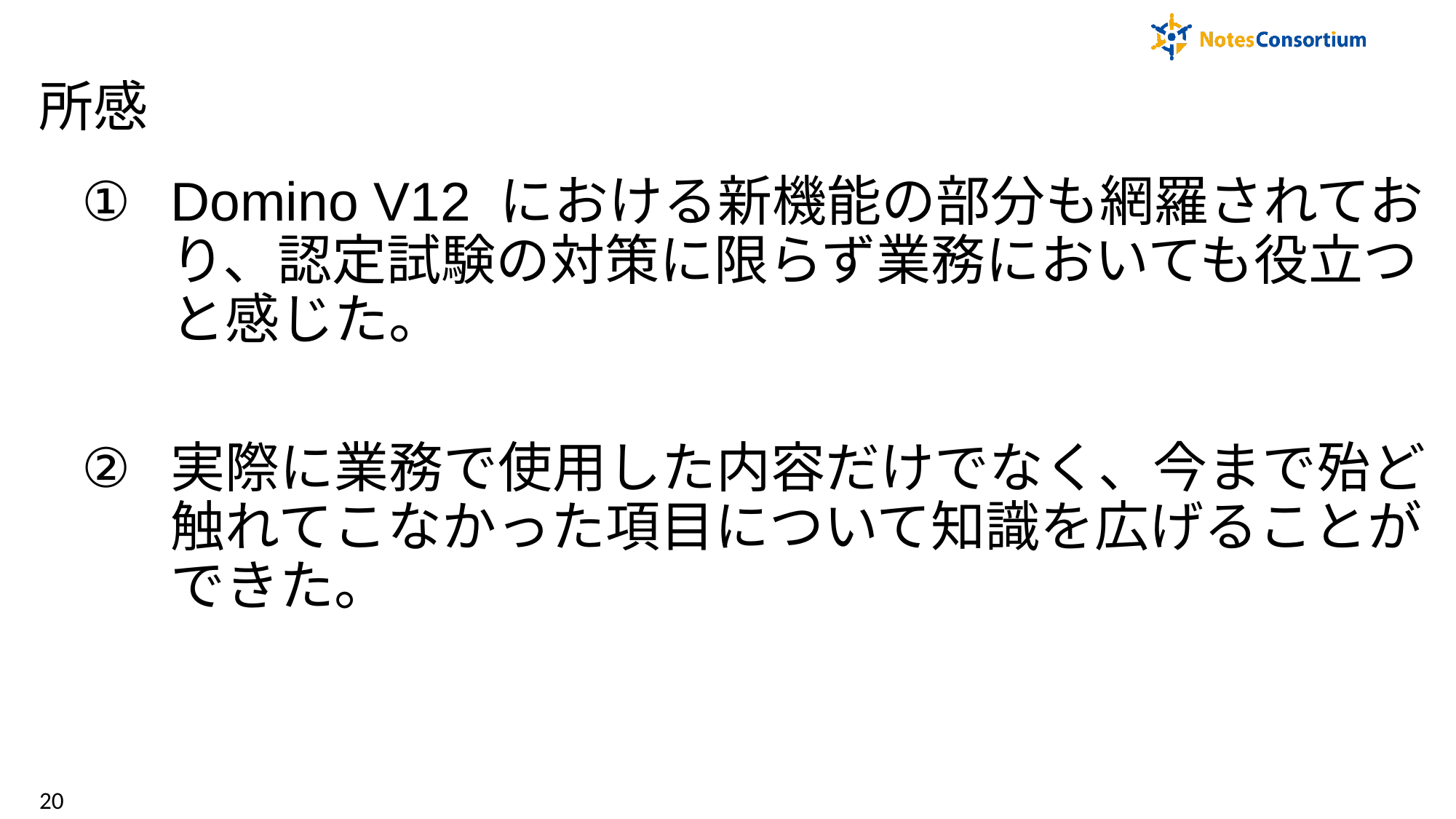

# 所感
Domino V12 における新機能の部分も網羅されており、認定試験の対策に限らず業務においても役立つと感じた。

実際に業務で使用した内容だけでなく、今まで殆ど触れてこなかった項目について知識を広げることができた。
20